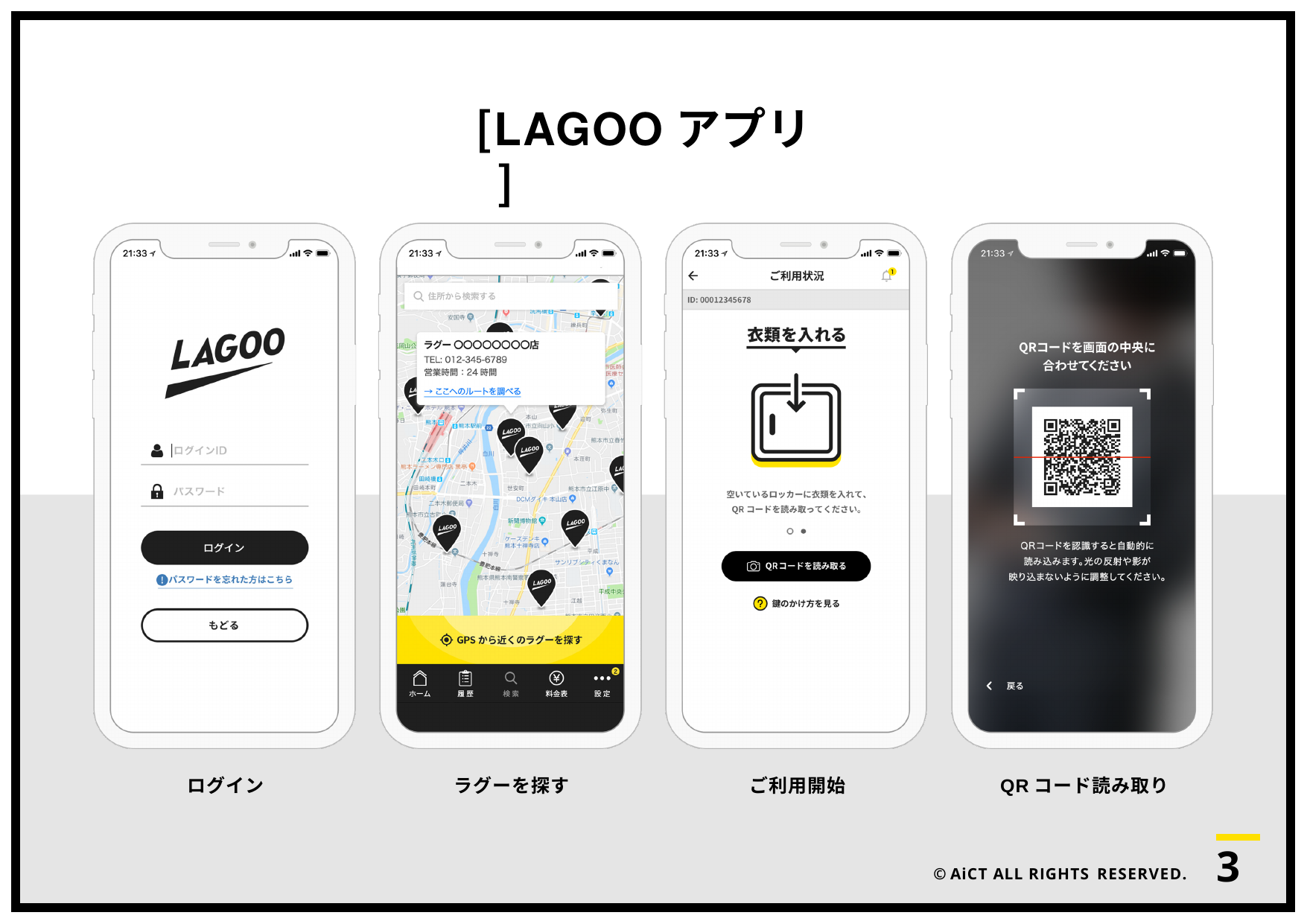

# [LAGOOアプリ ]

ログイン
ラグーを探す
ご利用開始
QRコード読み取り
3

© AiCT ALL RIGHTS RESERVED.